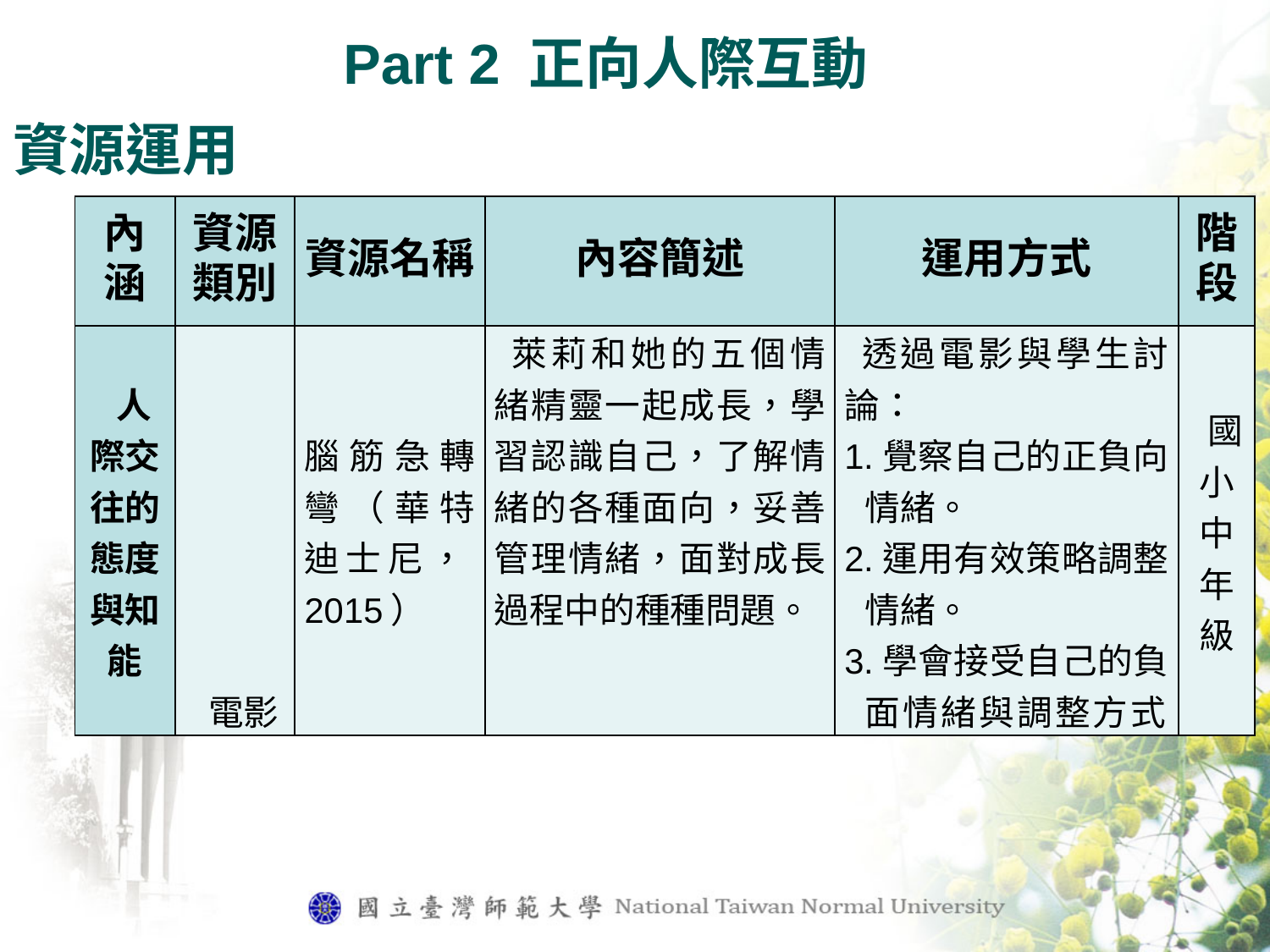

Part 2 正向人際互動
資源運用
| 內涵 | 資源類別 | 資源名稱 | 內容簡述 | 運用方式 | 階段 |
| --- | --- | --- | --- | --- | --- |
| 人際交往的態度與知能 | 電影 | 腦筋急轉彎（華特迪士尼，2015） | 萊莉和她的五個情緒精靈一起成長，學習認識自己，了解情緒的各種面向，妥善管理情緒，面對成長過程中的種種問題。 | 透過電影與學生討論： 1.覺察自己的正負向情緒。 2.運用有效策略調整情緒。 3.學會接受自己的負面情緒與調整方式。 | 國小中年級 |